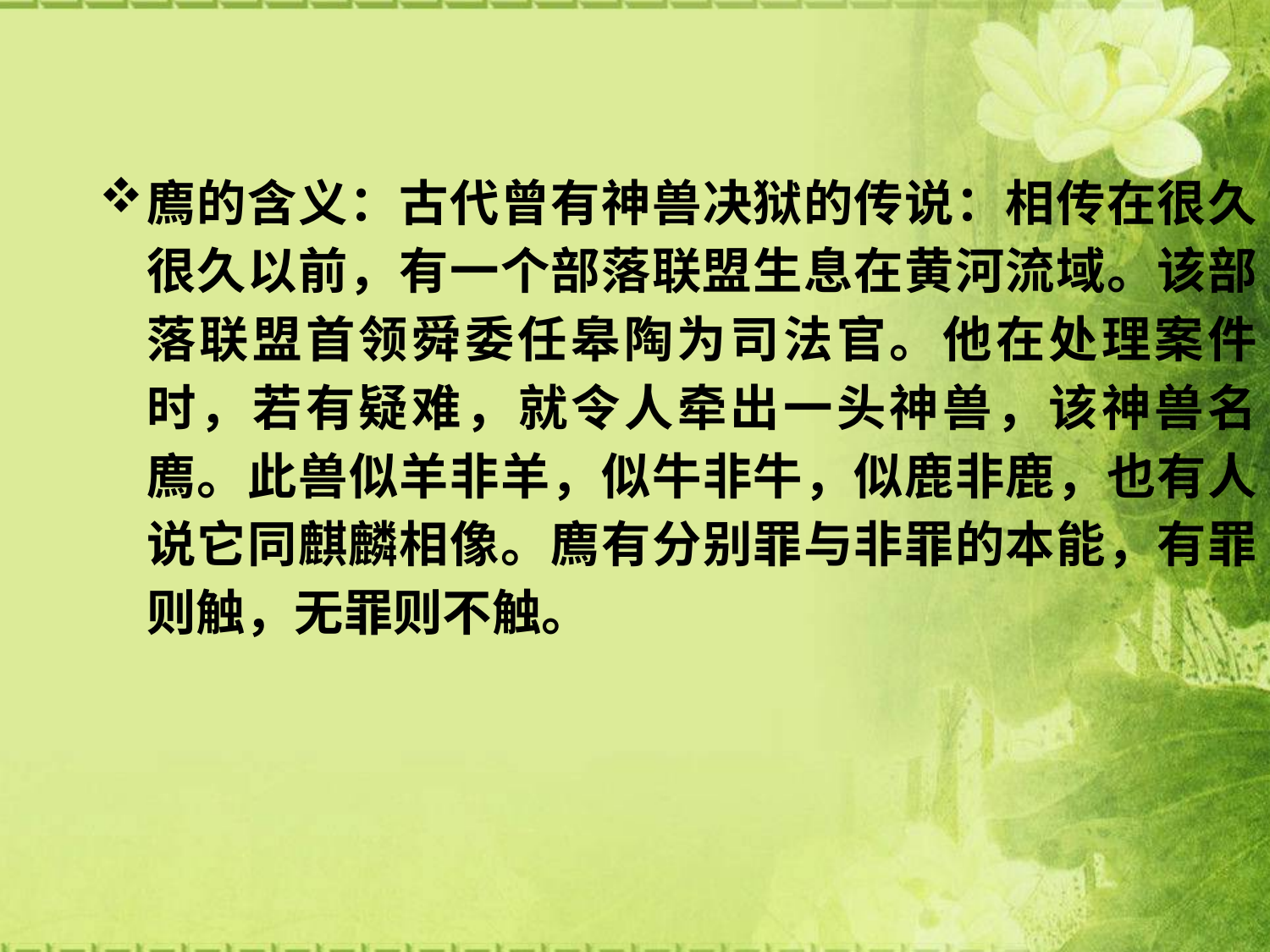

廌的含义：古代曾有神兽决狱的传说：相传在很久很久以前，有一个部落联盟生息在黄河流域。该部落联盟首领舜委任皋陶为司法官。他在处理案件时，若有疑难，就令人牵出一头神兽，该神兽名廌。此兽似羊非羊，似牛非牛，似鹿非鹿，也有人说它同麒麟相像。廌有分别罪与非罪的本能，有罪则触，无罪则不触。